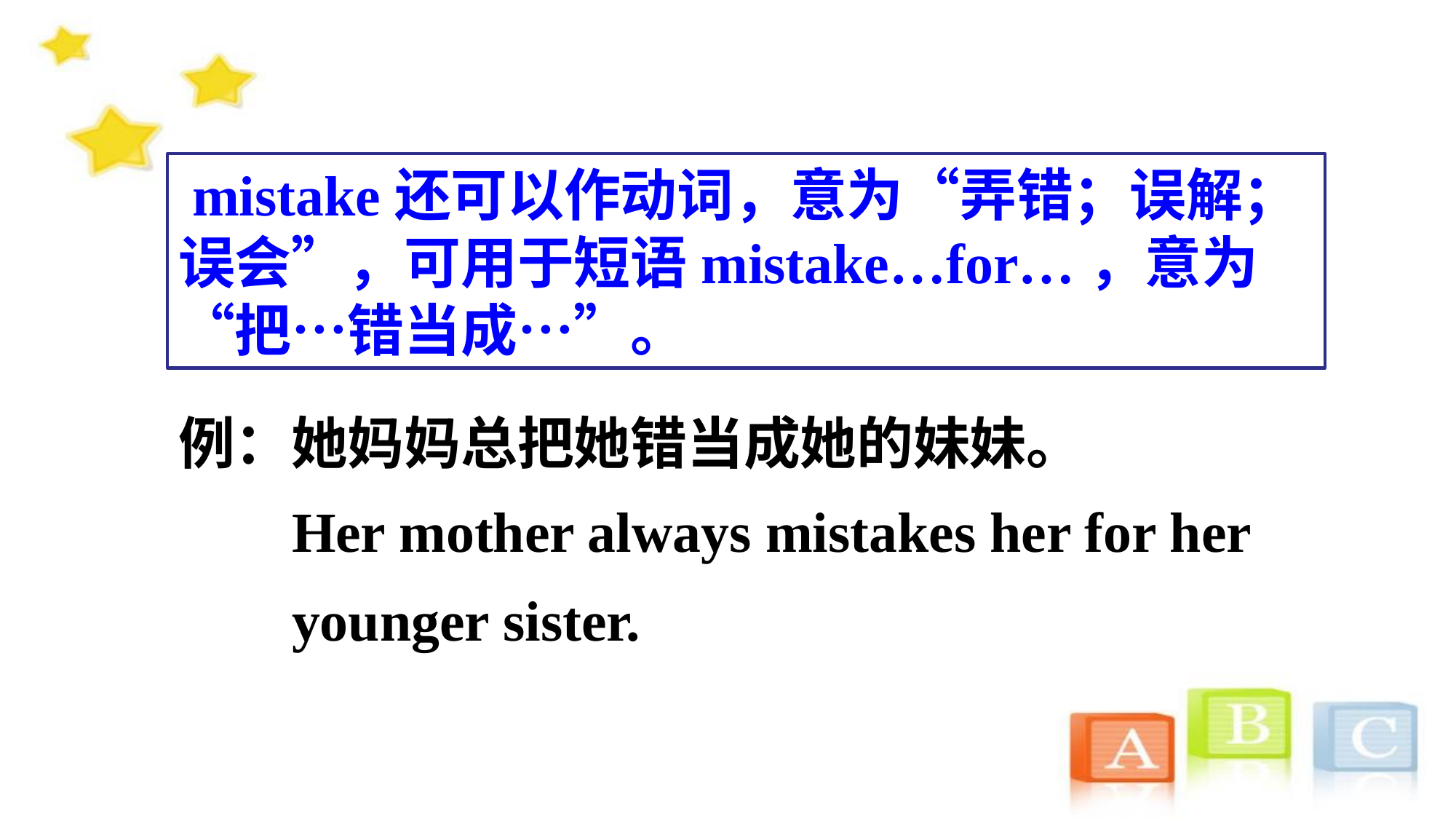

mistake还可以作动词，意为“弄错；误解；误会”，可用于短语mistake…for…，意为“把…错当成…”。
例：她妈妈总把她错当成她的妹妹。
        Her mother always mistakes her for her
        younger sister.